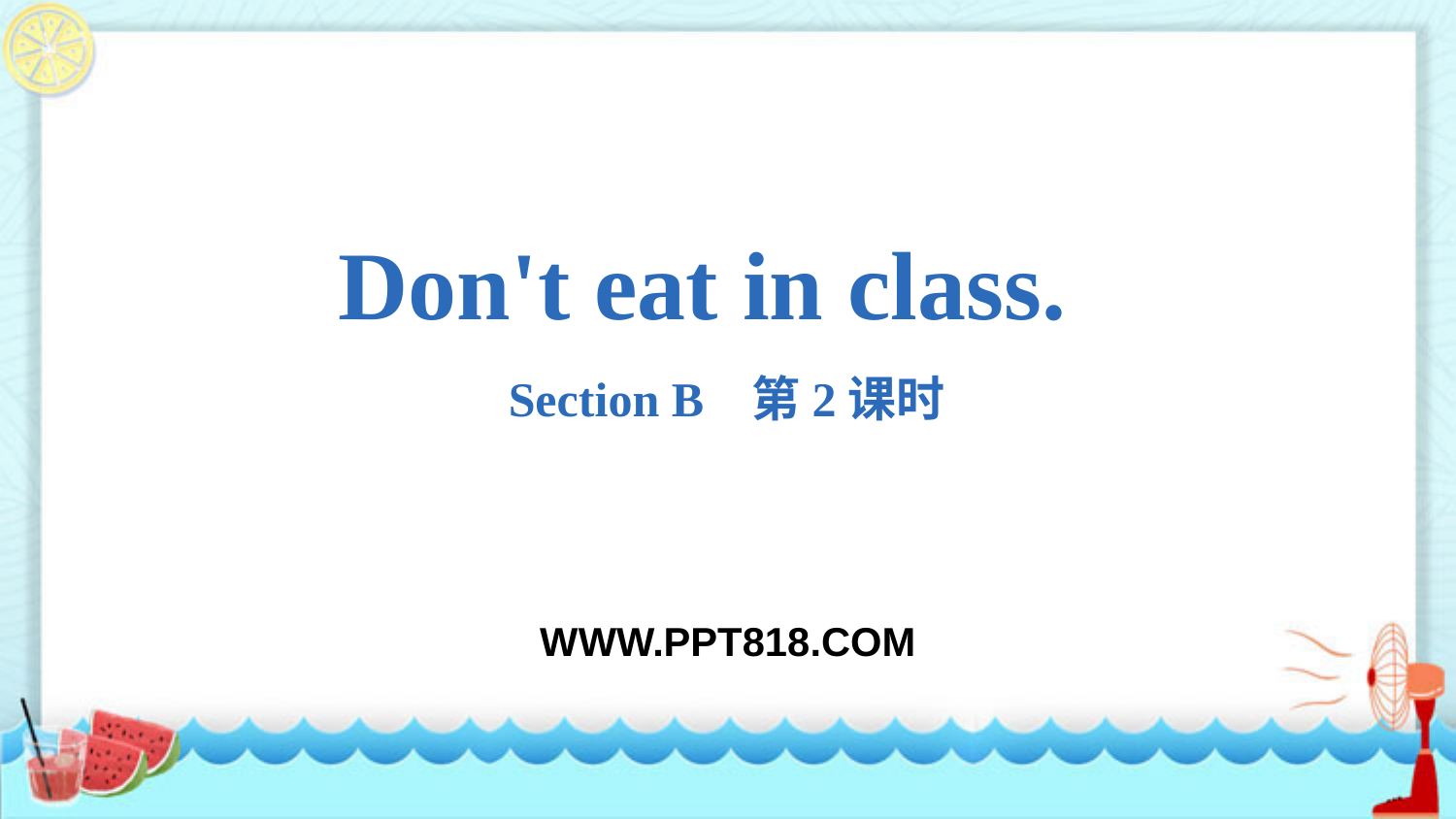

Don't eat in class.
Section B   第2课时
WWW.PPT818.COM